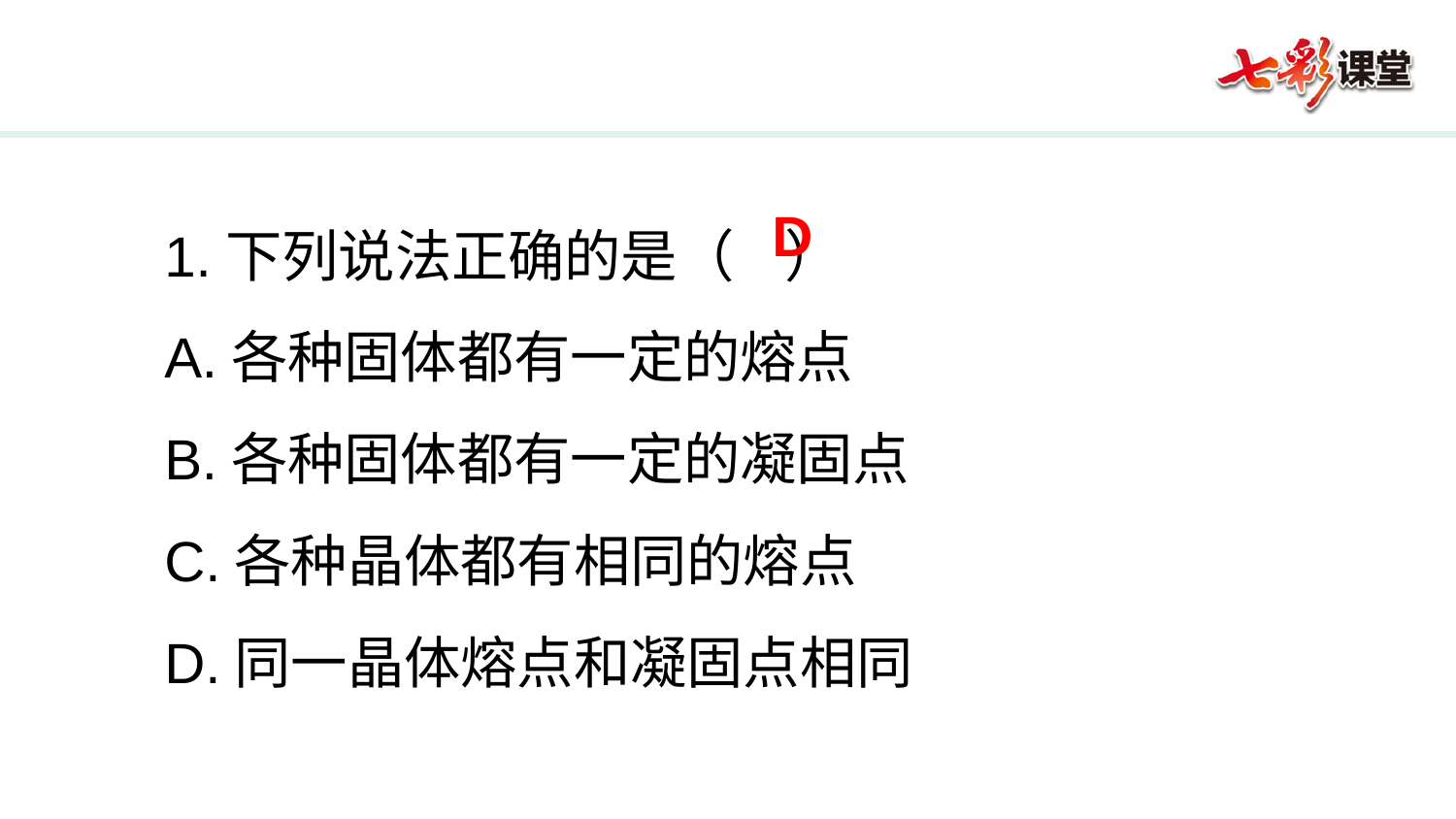

1.下列说法正确的是（    ）
A.各种固体都有一定的熔点
B.各种固体都有一定的凝固点
C.各种晶体都有相同的熔点
D.同一晶体熔点和凝固点相同
D